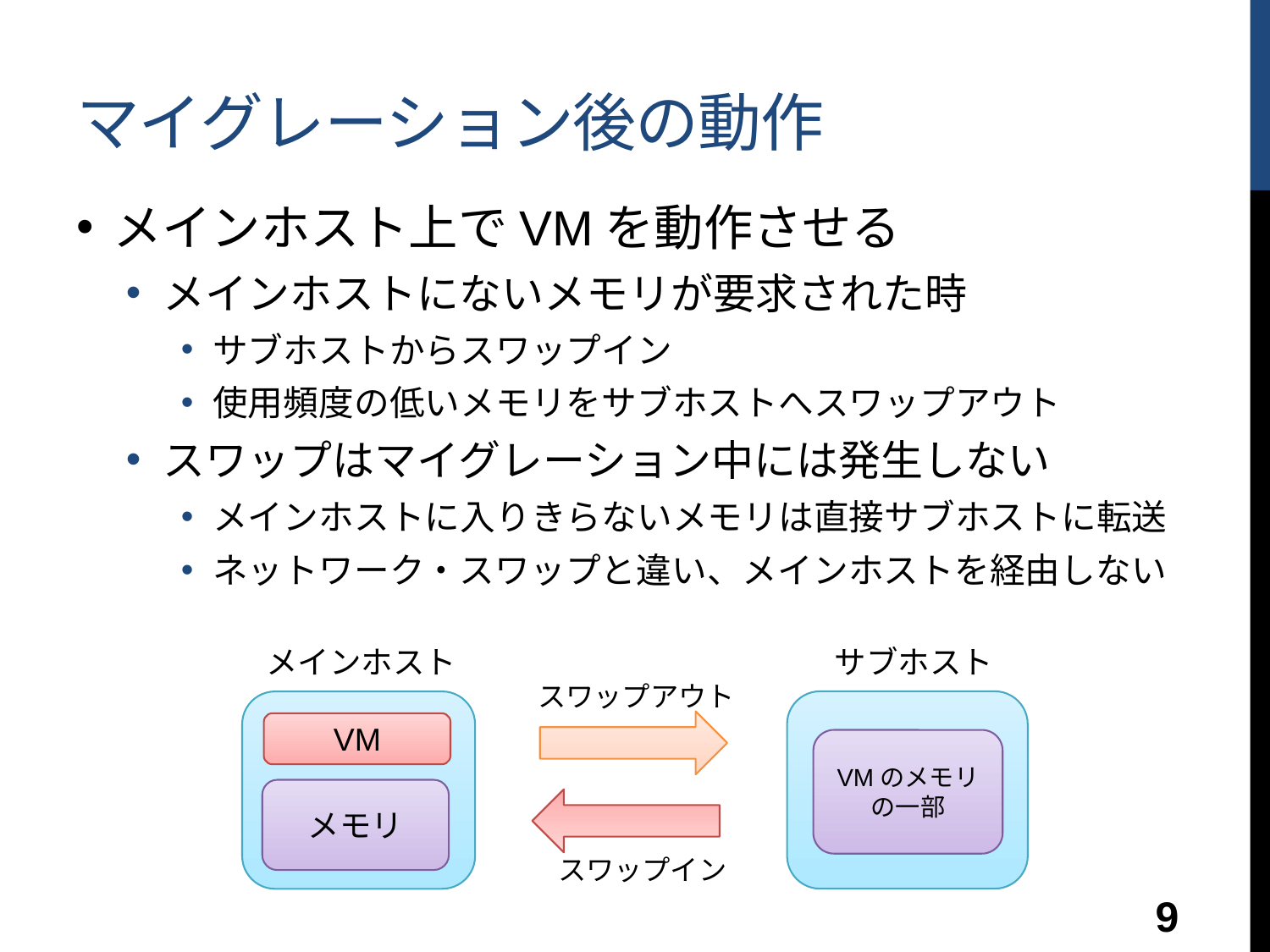

# マイグレーション後の動作
メインホスト上でVMを動作させる
メインホストにないメモリが要求された時
サブホストからスワップイン
使用頻度の低いメモリをサブホストへスワップアウト
スワップはマイグレーション中には発生しない
メインホストに入りきらないメモリは直接サブホストに転送
ネットワーク・スワップと違い、メインホストを経由しない
メインホスト
サブホスト
スワップアウト

VM
VMのメモリの一部
メモリ

スワップイン
9